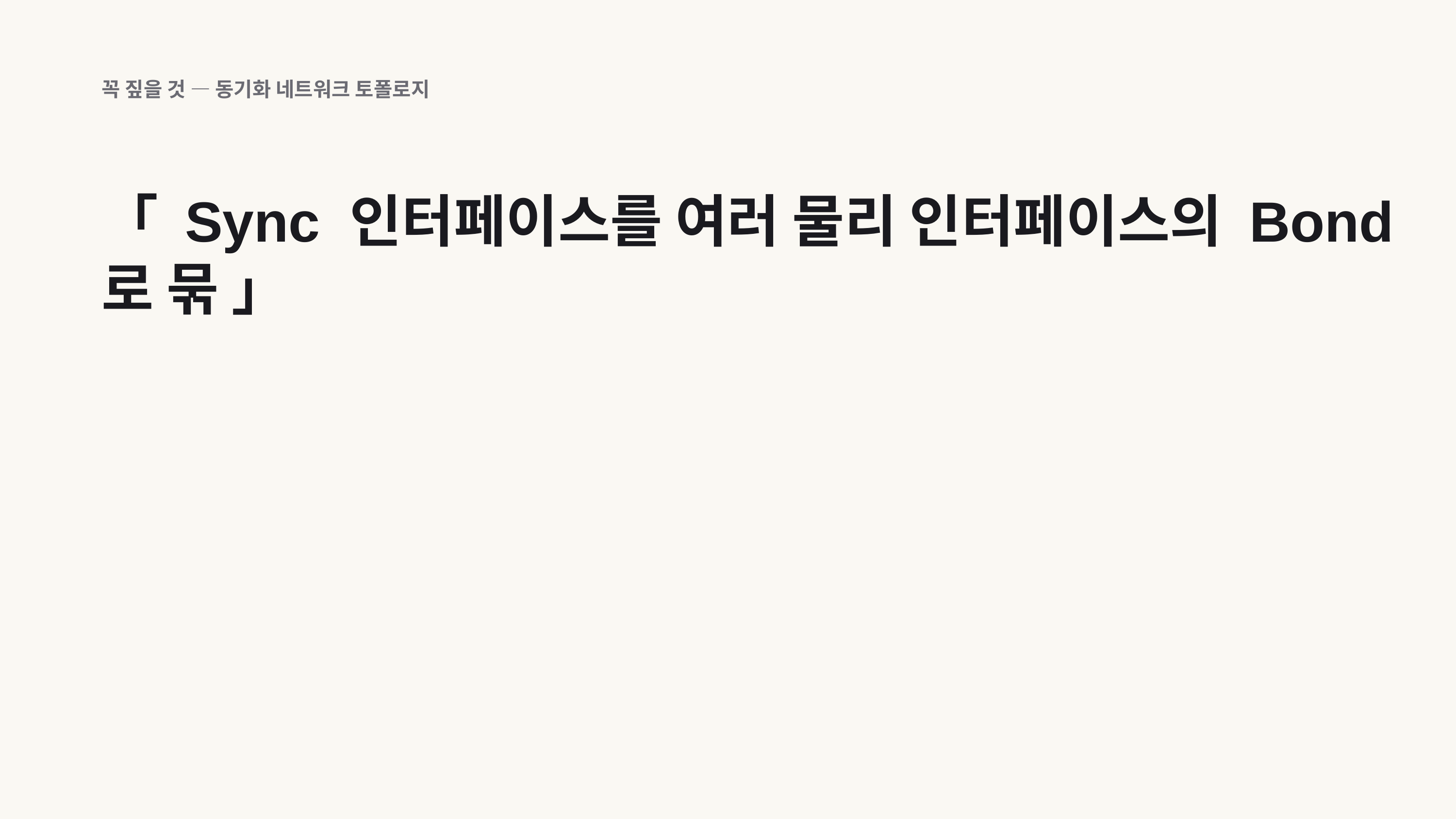

꼭 짚을 것 — 동기화 네트워크 토폴로지
「 Sync 인터페이스를 여러 물리 인터페이스의 Bond로 묶 」